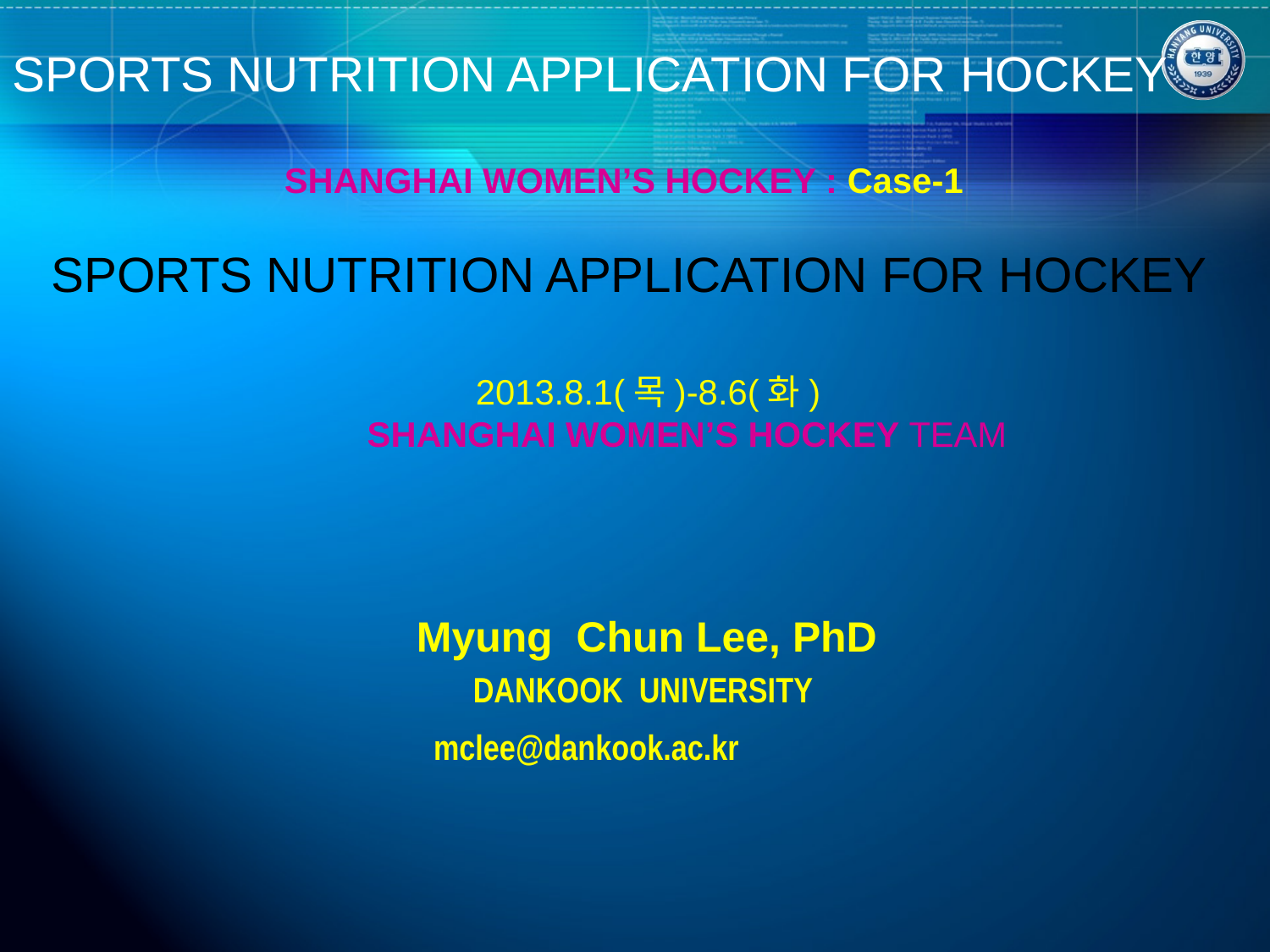

II. SPORTS NUTRITION APPLICATION FOR HOCKEY
# SHANGHAI WOMEN’S HOCKEY : Case-1 SPORTS NUTRITION APPLICATION FOR HOCKEY 2013.8.1(목)-8.6(화) SHANGHAI WOMEN’S HOCKEY TEAM

  Myung  Chun Lee, PhD
  DANKOOK  UNIVERSITY
  mclee@dankook.ac.kr